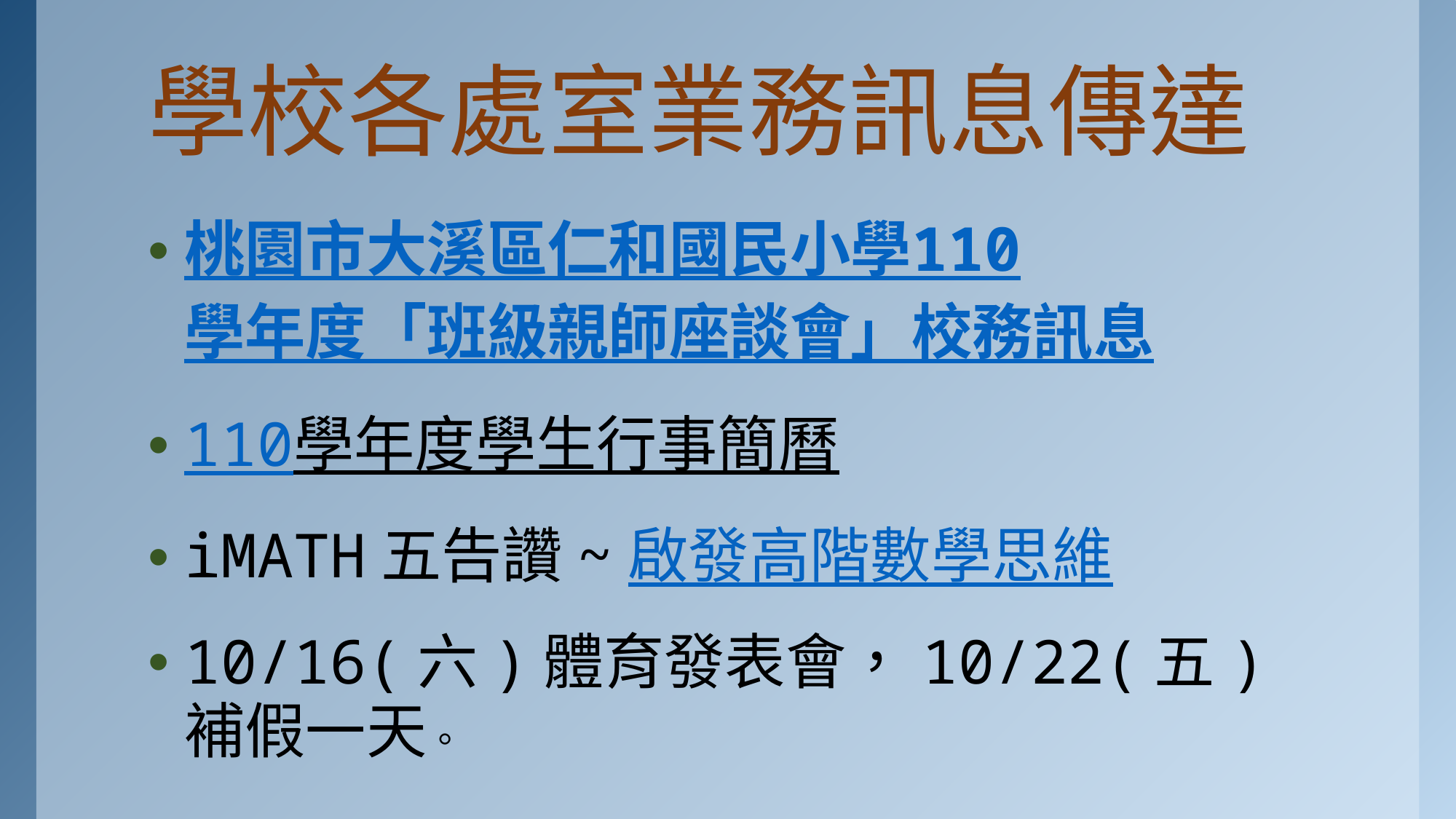

# 學校各處室業務訊息傳達
桃園市大溪區仁和國民小學110學年度「班級親師座談會」校務訊息
110學年度學生行事簡曆
iMATH五告讚~啟發高階數學思維
10/16(六)體育發表會，10/22(五)補假一天。